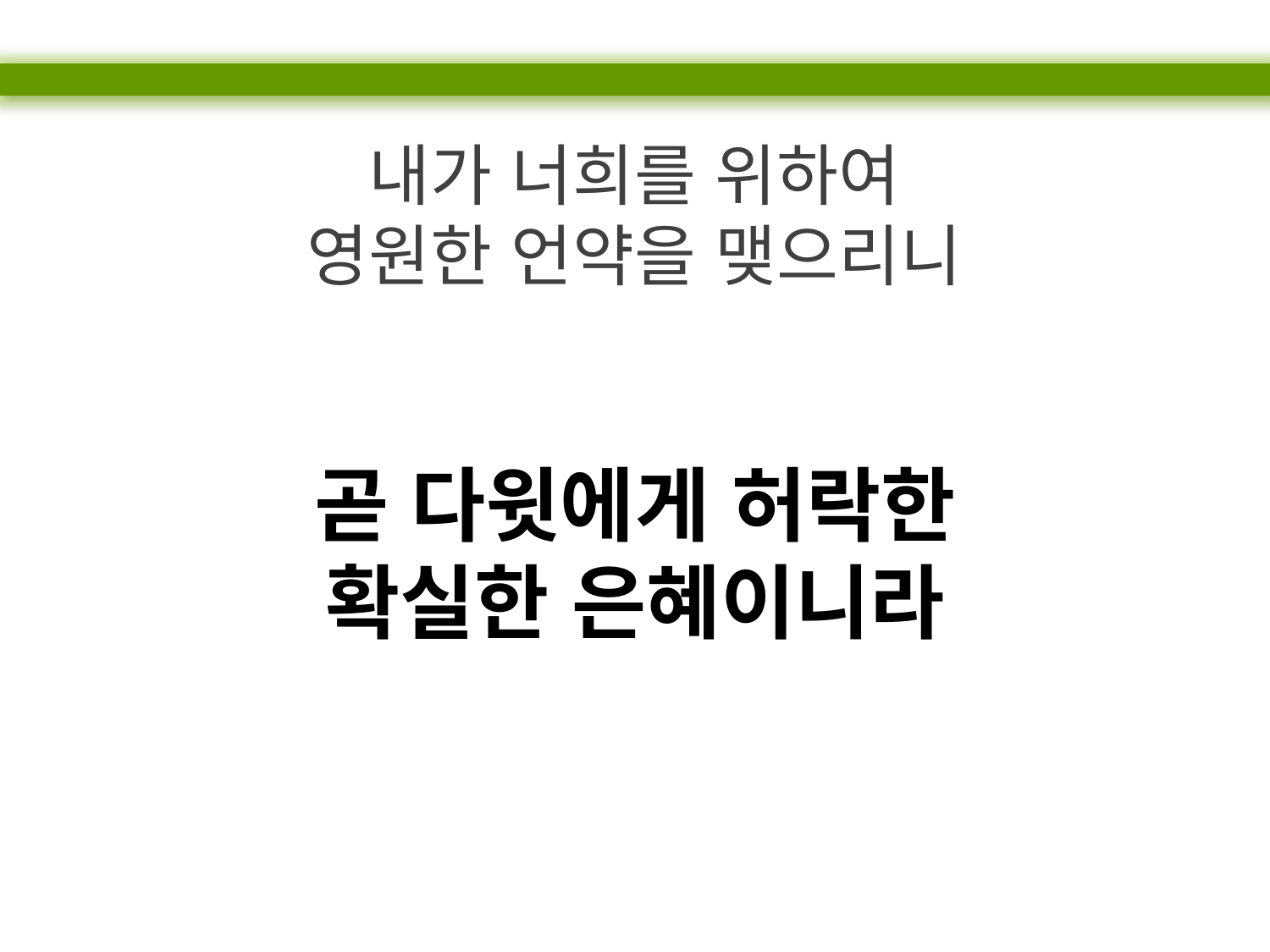

내가 너희를 위하여
영원한 언약을 맺으리니
곧 다윗에게 허락한
확실한 은혜이니라